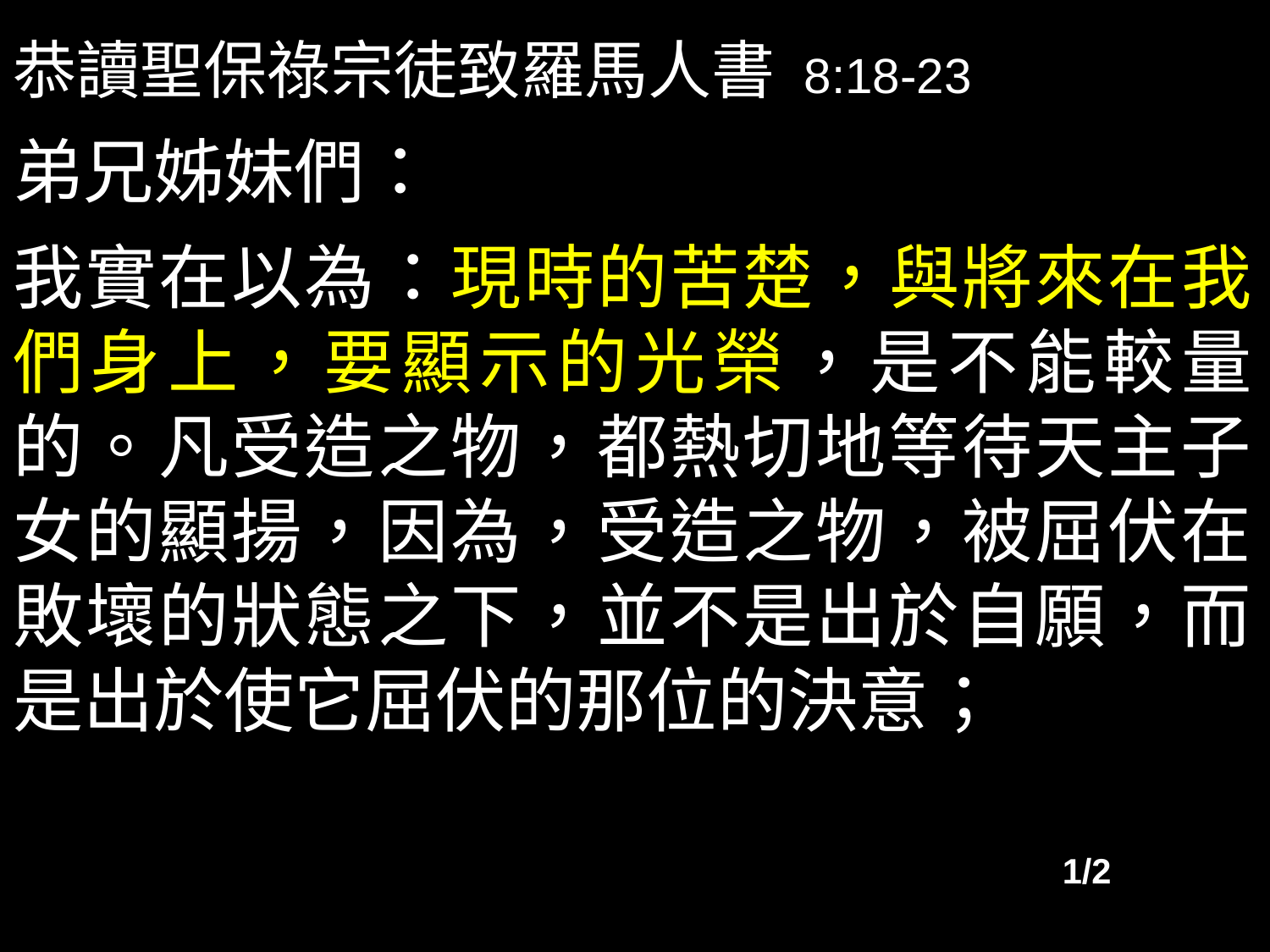

恭讀聖保祿宗徒致羅馬人書 8:18-23
弟兄姊妹們：
我實在以為：現時的苦楚，與將來在我們身上，要顯示的光榮，是不能較量的。凡受造之物，都熱切地等待天主子女的顯揚，因為，受造之物，被屈伏在敗壞的狀態之下，並不是出於自願，而是出於使它屈伏的那位的決意；
1/2